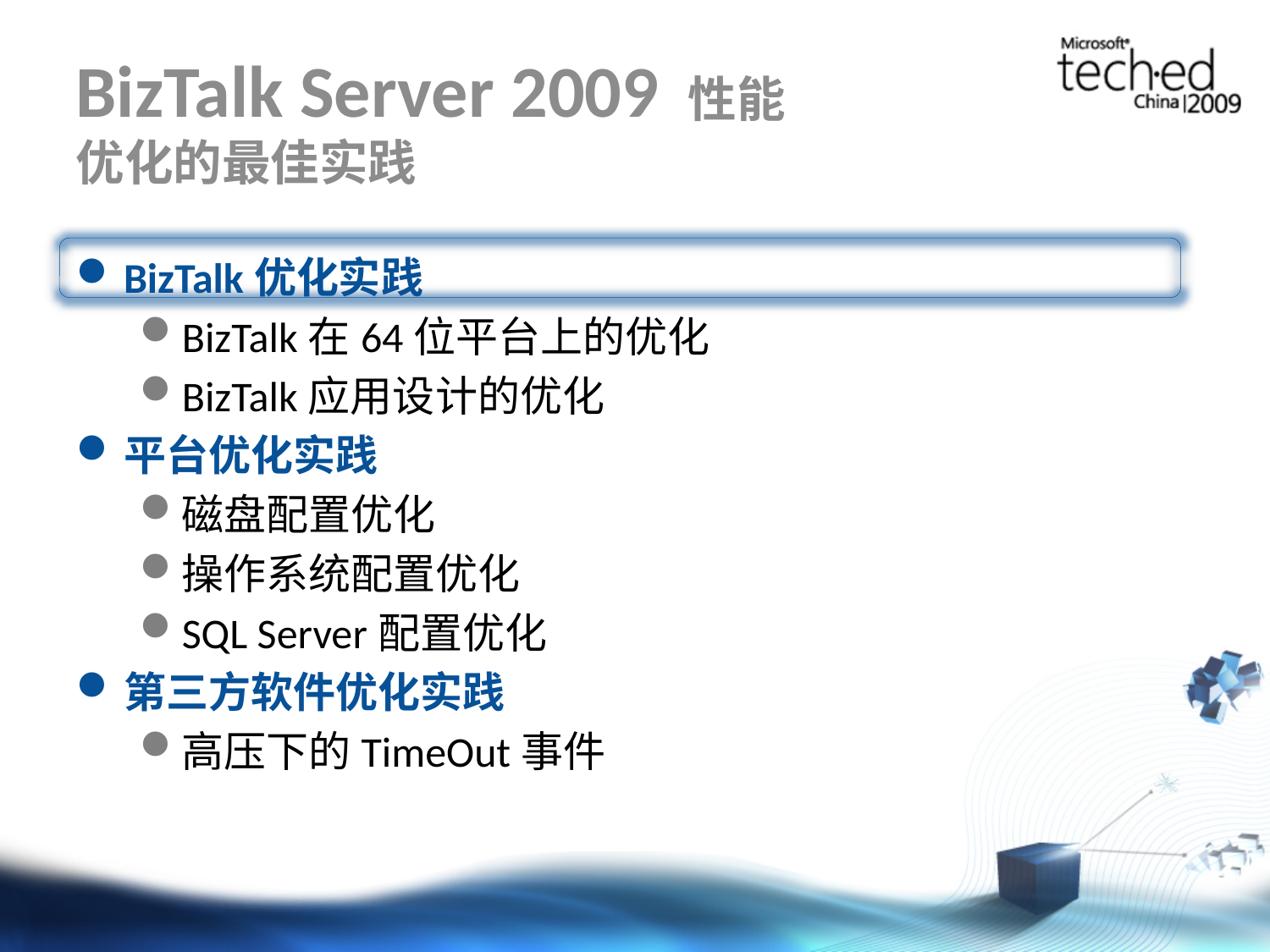

# BizTalk Server 2009 性能 优化的最佳实践

BizTalk优化实践
BizTalk在64位平台上的优化
BizTalk应用设计的优化
平台优化实践
磁盘配置优化
操作系统配置优化
SQL Server配置优化
第三方软件优化实践
高压下的TimeOut事件